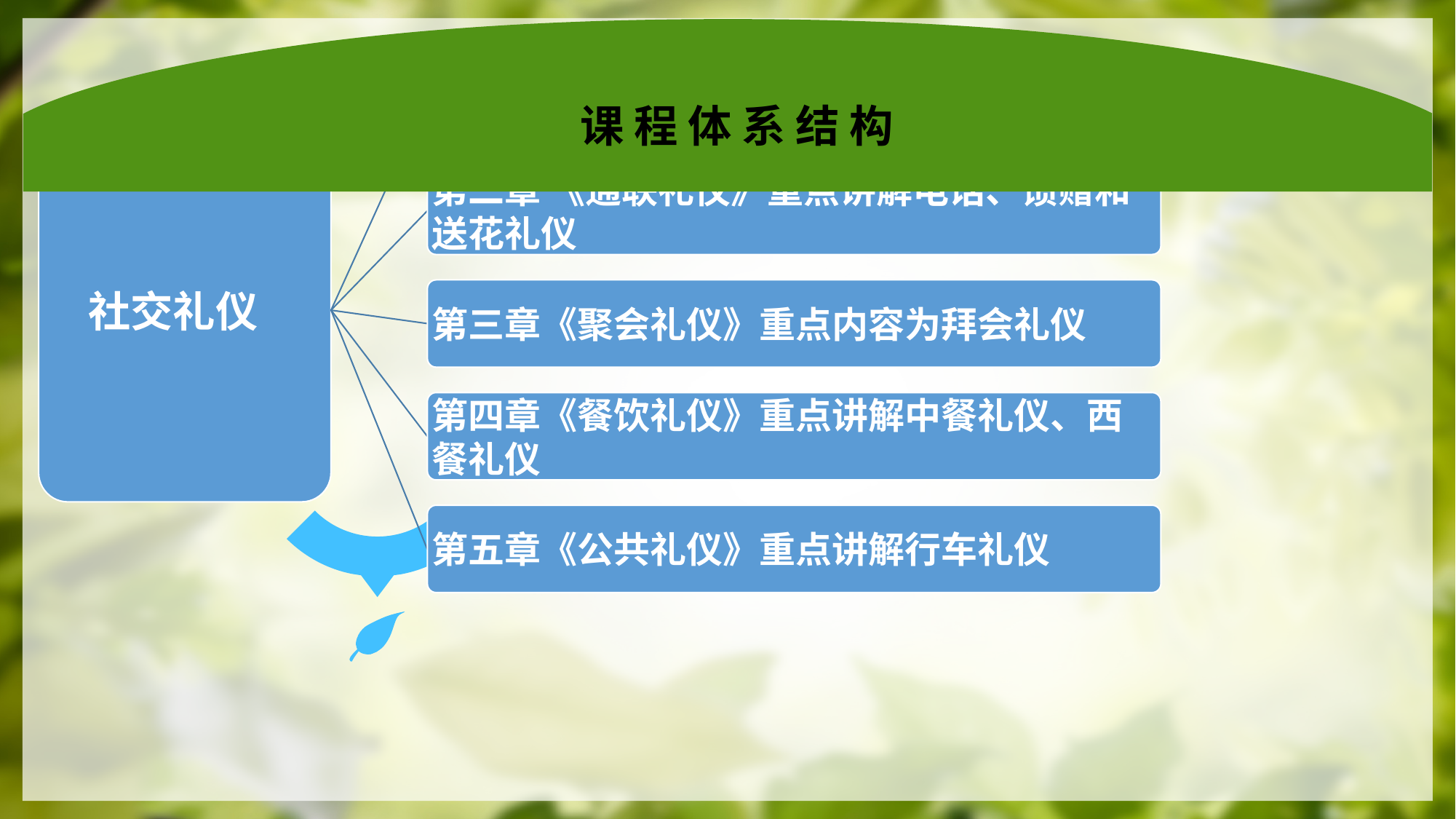

课 程 体 系 结 构
   社交礼仪

第一章《交往礼仪》是学习重点

第二章 《通联礼仪》重点讲解电话、馈赠和送花礼仪

第三章《聚会礼仪》重点内容为拜会礼仪

第四章《餐饮礼仪》重点讲解中餐礼仪、西餐礼仪

第五章《公共礼仪》重点讲解行车礼仪